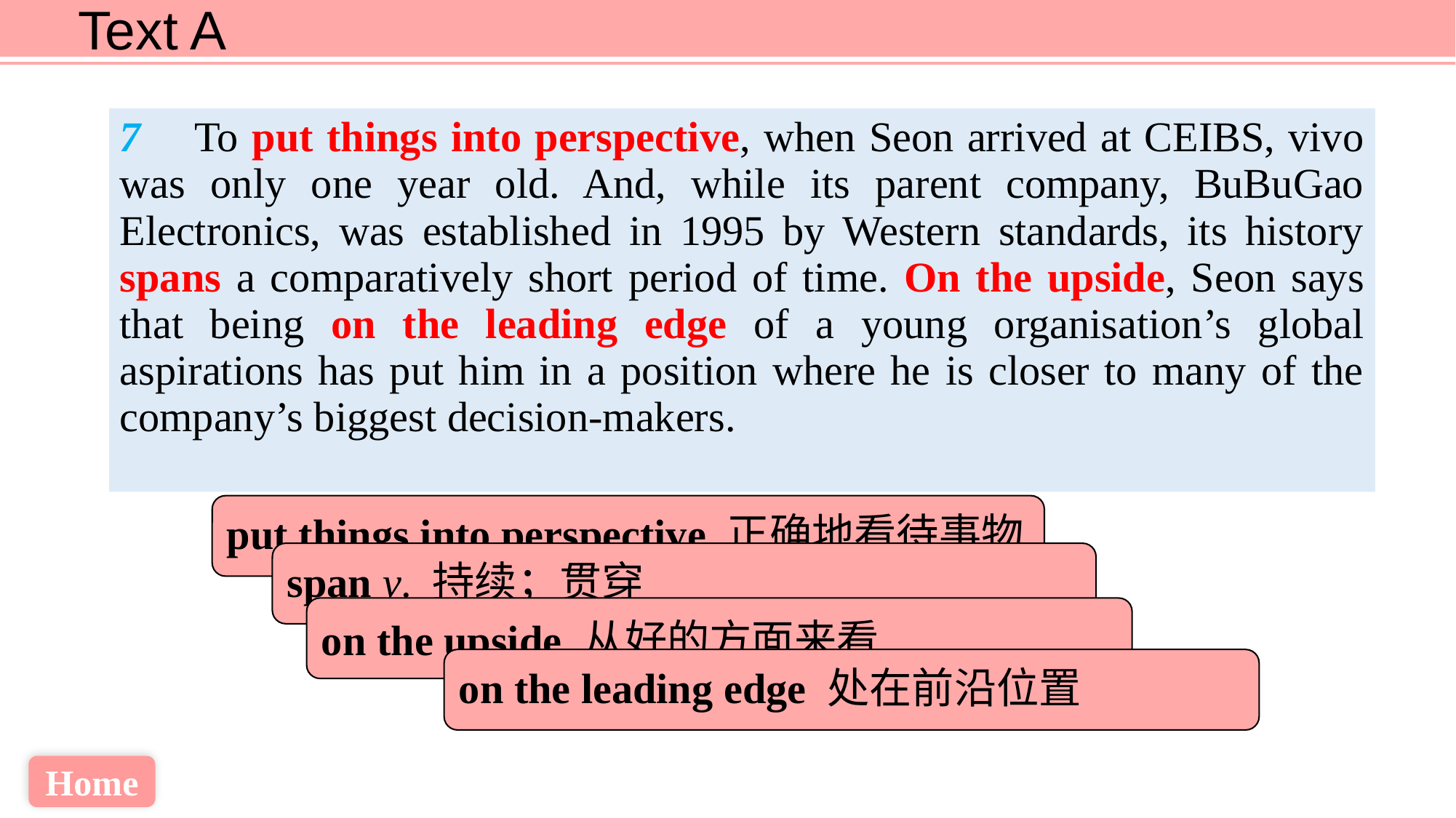

7    To put things into perspective, when Seon arrived at CEIBS, vivo was only one year old. And, while its parent company, BuBuGao Electronics, was established in 1995 by Western standards, its history spans a comparatively short period of time. On the upside, Seon says that being on the leading edge of a young organisation’s global aspirations has put him in a position where he is closer to many of the company’s biggest decision-makers.

put things into perspective 正确地看待事物
span v. 持续；贯穿
on the upside 从好的方面来看
on the leading edge 处在前沿位置